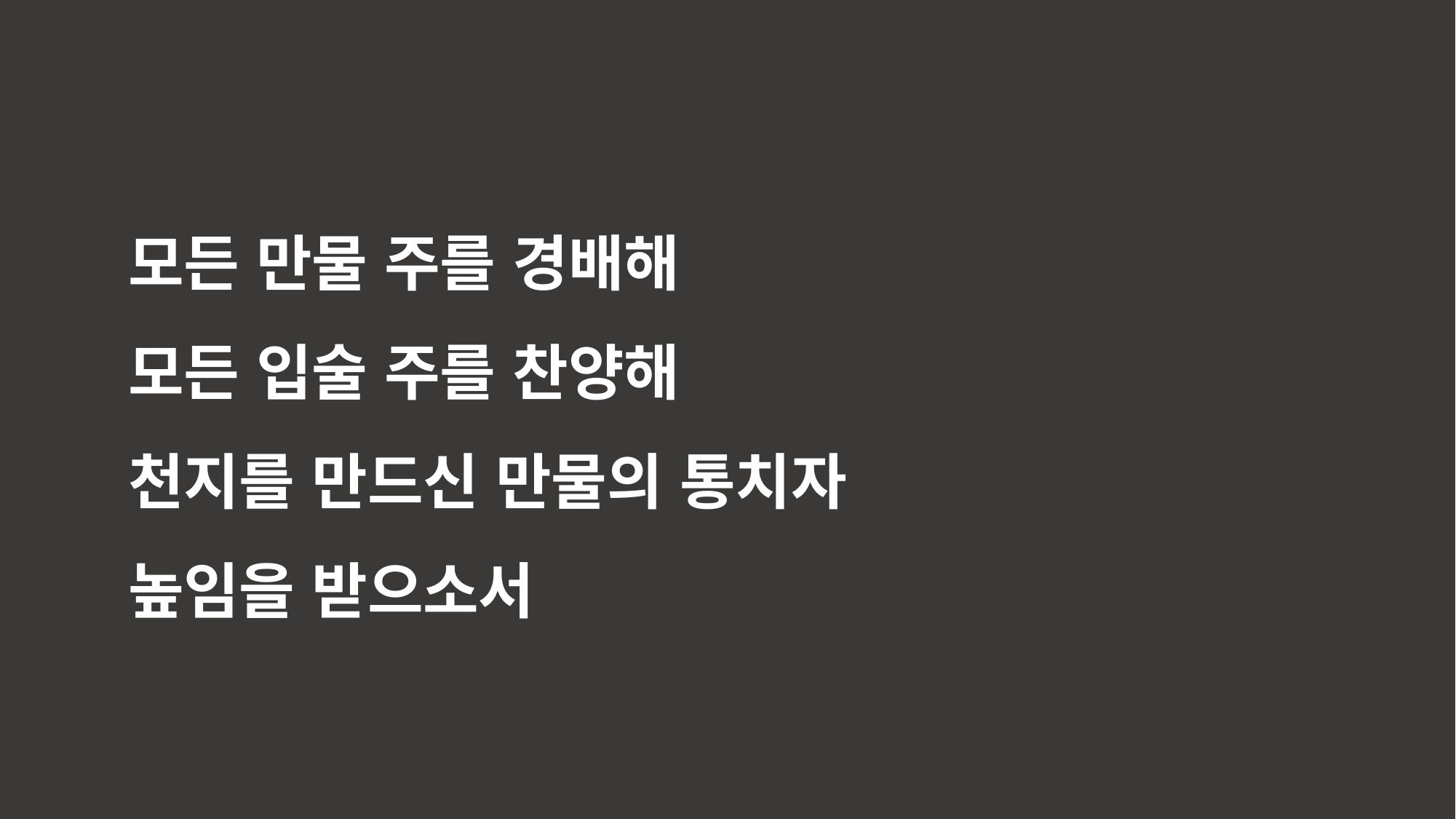

모든 만물 주를 경배해
모든 입술 주를 찬양해
천지를 만드신 만물의 통치자
높임을 받으소서